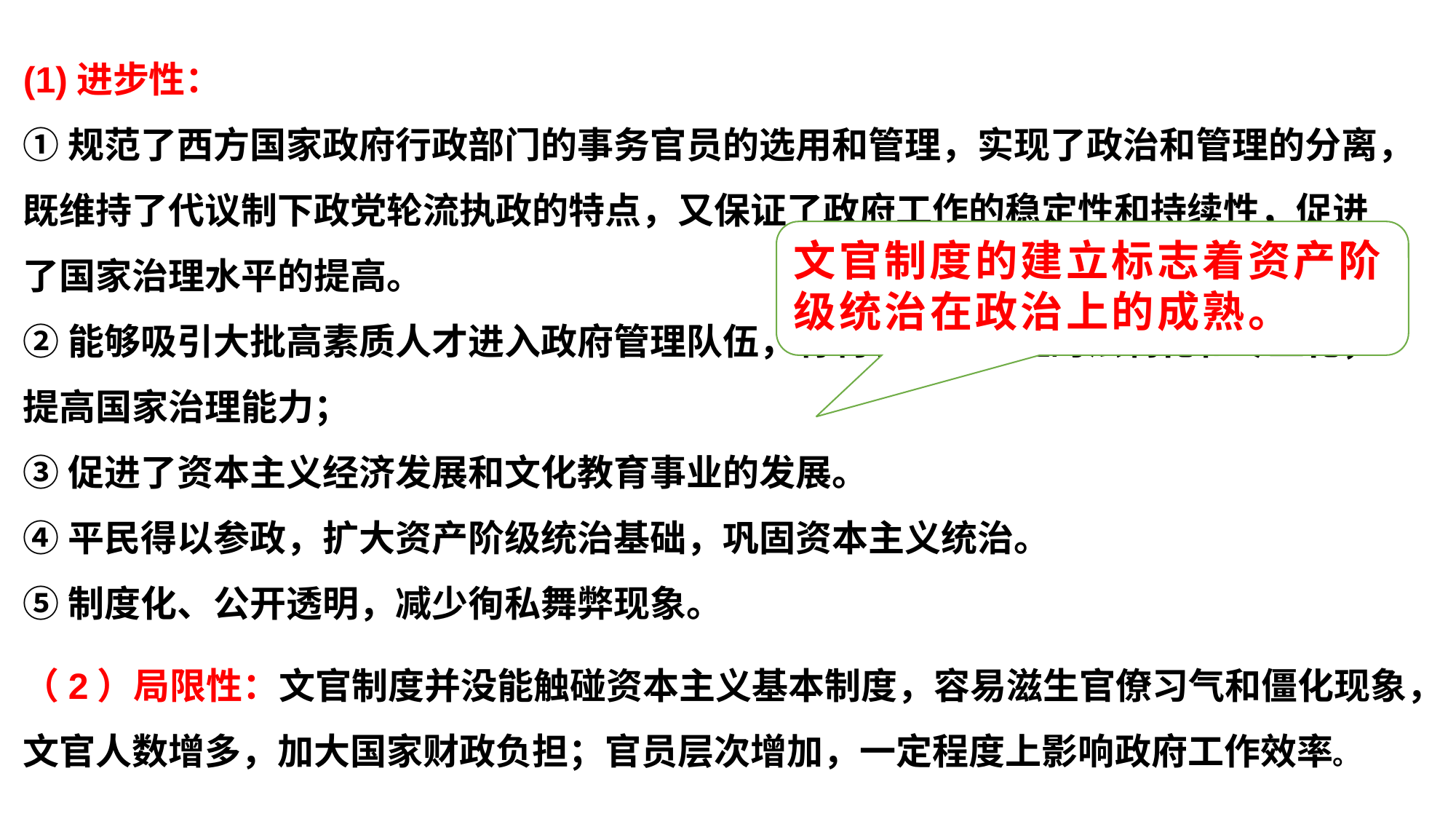

(1)进步性：
①规范了西方国家政府行政部门的事务官员的选用和管理，实现了政治和管理的分离，既维持了代议制下政党轮流执政的特点，又保证了政府工作的稳定性和持续性，促进了国家治理水平的提高。
②能够吸引大批高素质人才进入政府管理队伍，有利于官员管理的法制化和专业化，提高国家治理能力；
③促进了资本主义经济发展和文化教育事业的发展。
④平民得以参政，扩大资产阶级统治基础，巩固资本主义统治。
⑤制度化、公开透明，减少徇私舞弊现象。
文官制度的建立标志着资产阶级统治在政治上的成熟。
（2）局限性：文官制度并没能触碰资本主义基本制度，容易滋生官僚习气和僵化现象，文官人数增多，加大国家财政负担；官员层次增加，一定程度上影响政府工作效率。